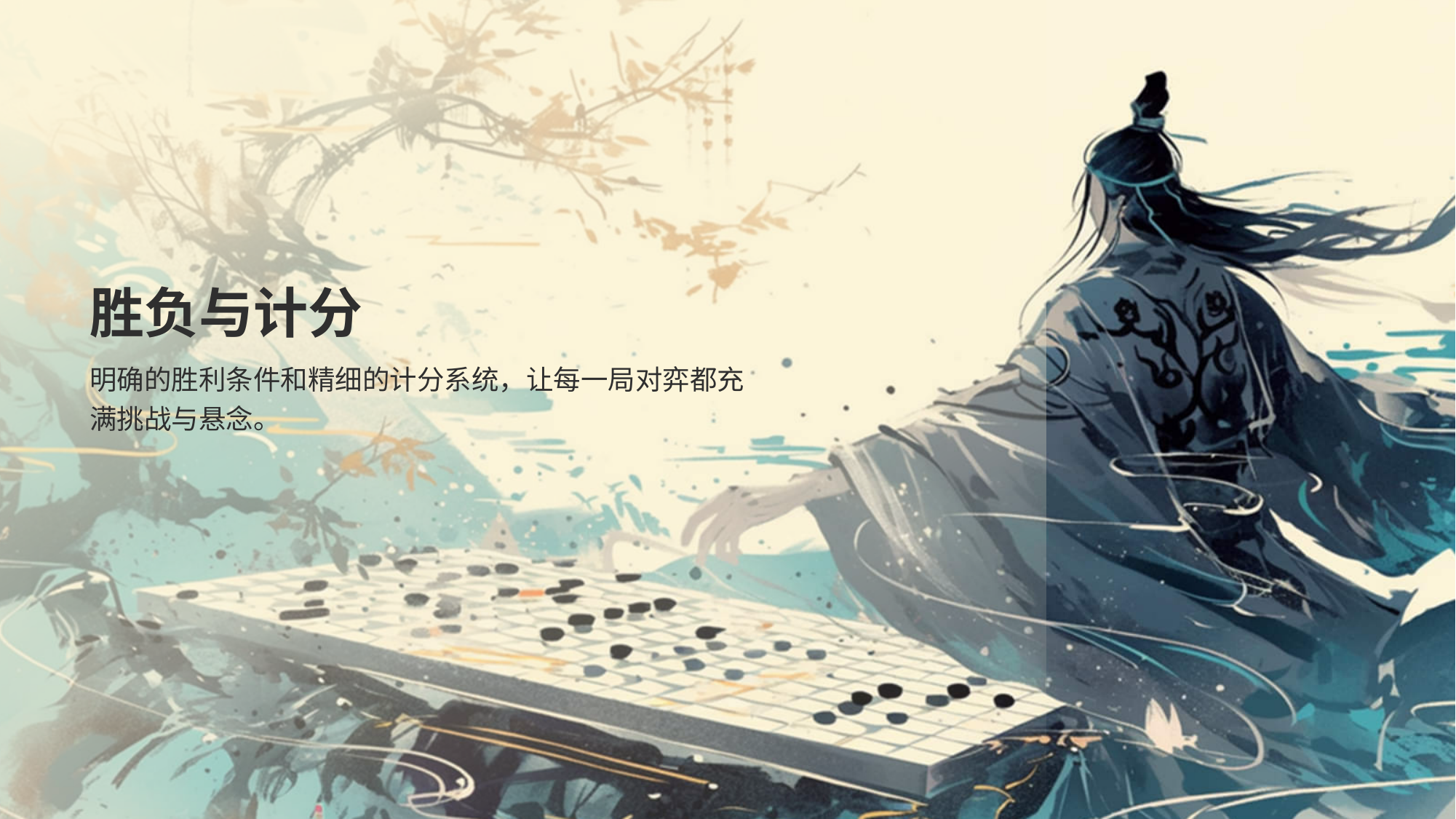

胜负与计分
明确的胜利条件和精细的计分系统，让每一局对弈都充满挑战与悬念。